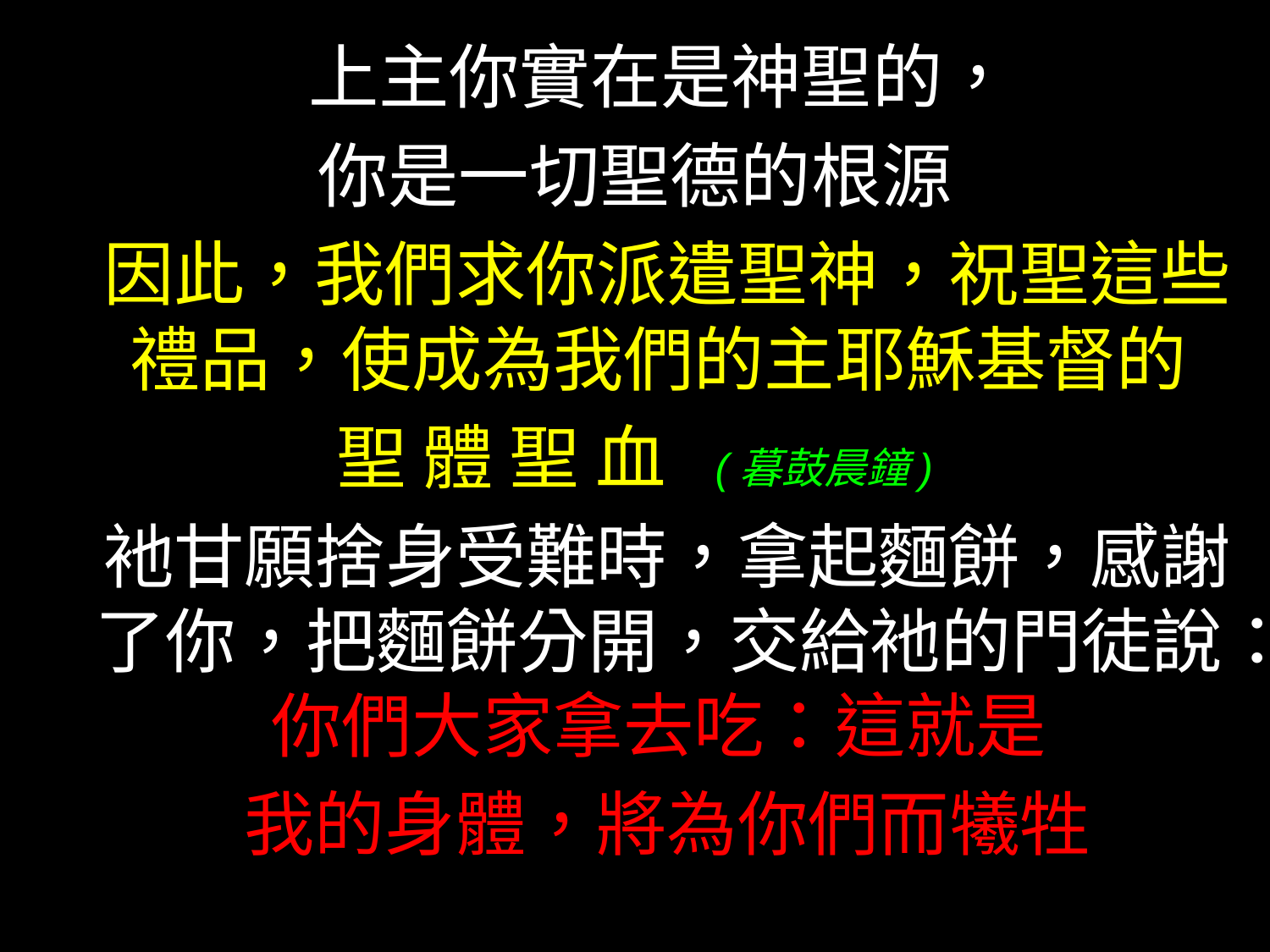

上主你實在是神聖的，
你是一切聖德的根源
   因此，我們求你派遣聖神，祝聖這些禮品，使成為我們的主耶穌基督的
聖 體 聖 血  (暮鼓晨鐘)
   衪甘願捨身受難時，拿起麵餅，感謝了你，把麵餅分開，交給衪的門徒說：你們大家拿去吃：這就是
   我的身體，將為你們而犧牲